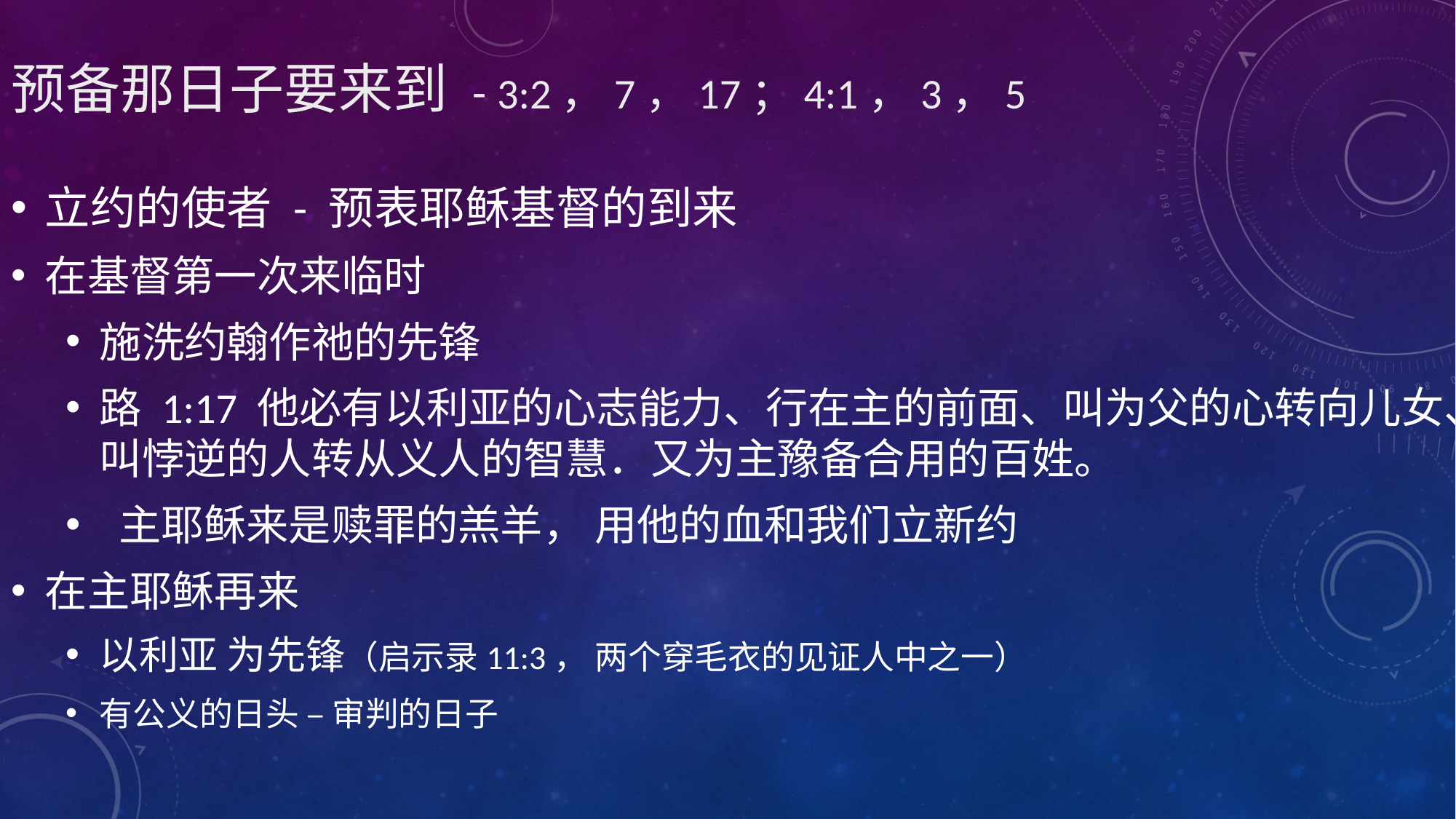

# 预备那日子要来到 - 3:2，7，17；4:1，3，5
立约的使者 - 预表耶稣基督的到来
在基督第一次来临时
施洗约翰作祂的先锋
路 1:17 他必有以利亚的心志能力、行在主的前面、叫为父的心转向儿女、叫悖逆的人转从义人的智慧．又为主豫备合用的百姓。
 主耶稣来是赎罪的羔羊， 用他的血和我们立新约
在主耶稣再来
以利亚 为先锋（启示录11:3， 两个穿毛衣的见证人中之一）
有公义的日头 – 审判的日子